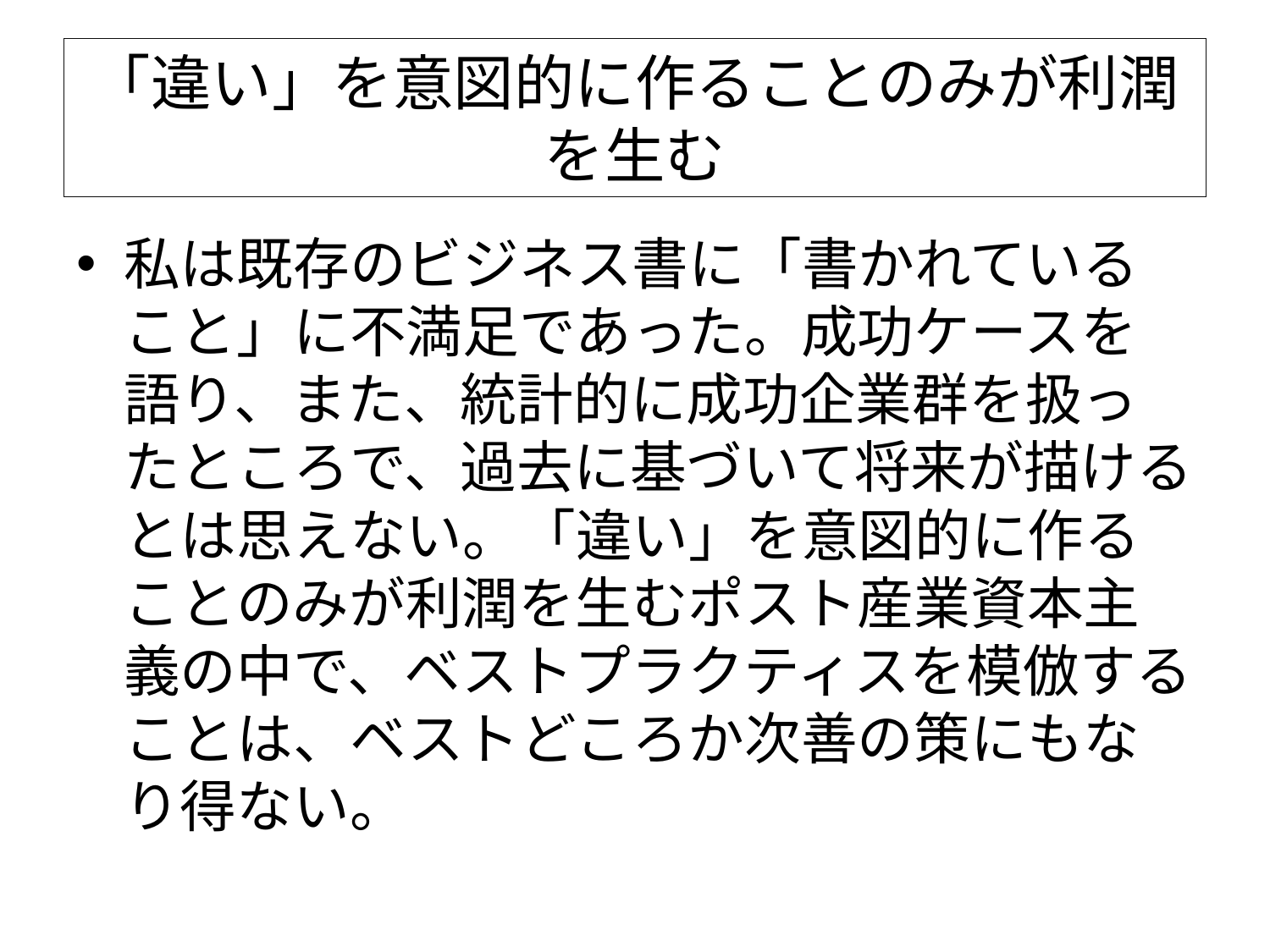

# 「違い」を意図的に作ることのみが利潤を生む
私は既存のビジネス書に「書かれていること」に不満足であった。成功ケースを語り、また、統計的に成功企業群を扱ったところで、過去に基づいて将来が描けるとは思えない。「違い」を意図的に作ることのみが利潤を生むポスト産業資本主義の中で、ベストプラクティスを模倣することは、ベストどころか次善の策にもなり得ない。